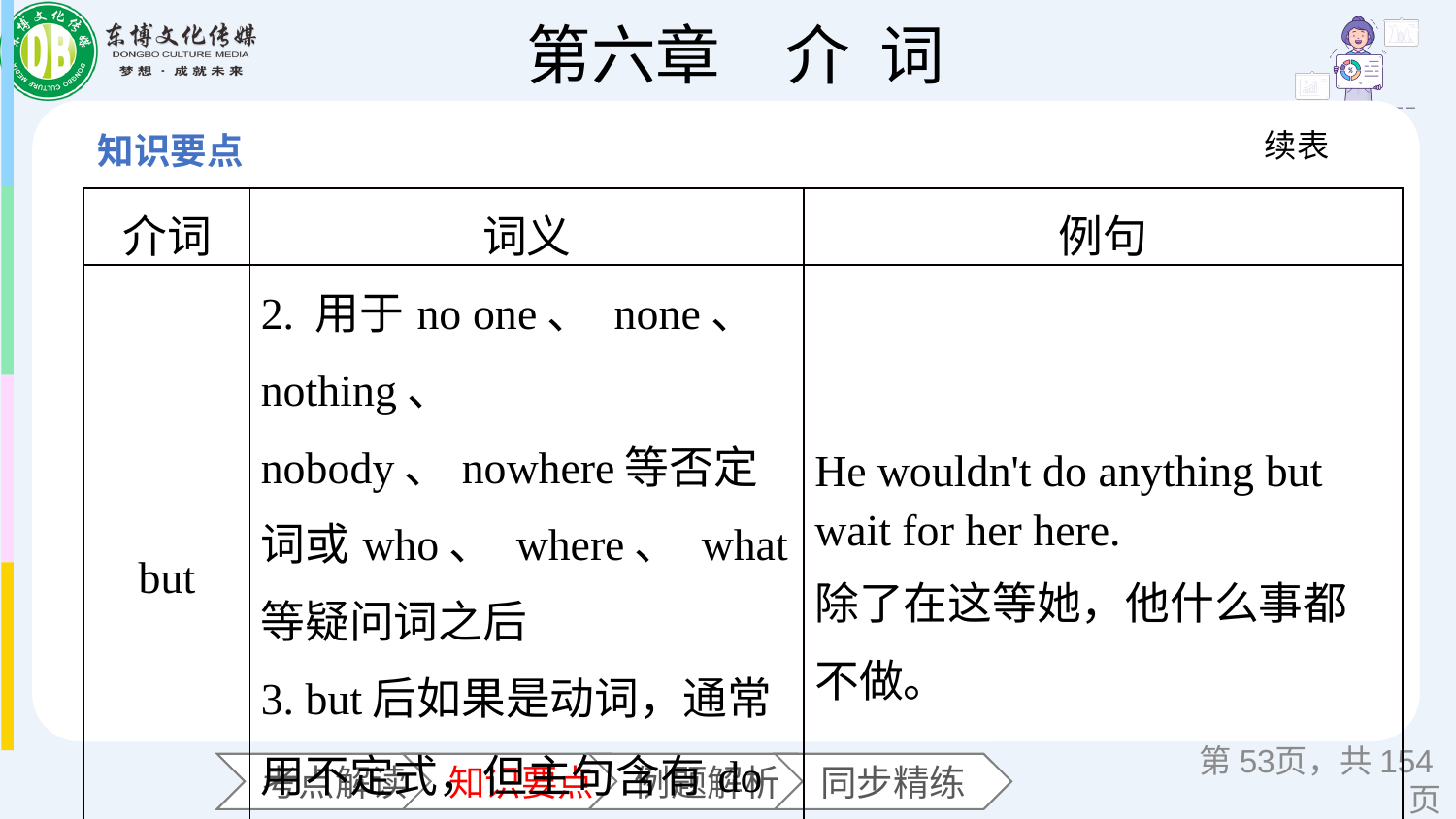

续表
| 介词 | 词义 | 例句 |
| --- | --- | --- |
| but | 2. 用于no one、 none、 nothing、 nobody、nowhere等否定词或who、 where、 what等疑问词之后 3. but后如果是动词，通常用不定式，但主句含有do时，后面的不定式用原形 | He wouldn't do anything but wait for her here. 除了在这等她，他什么事都不做。 |
第53页，共154页